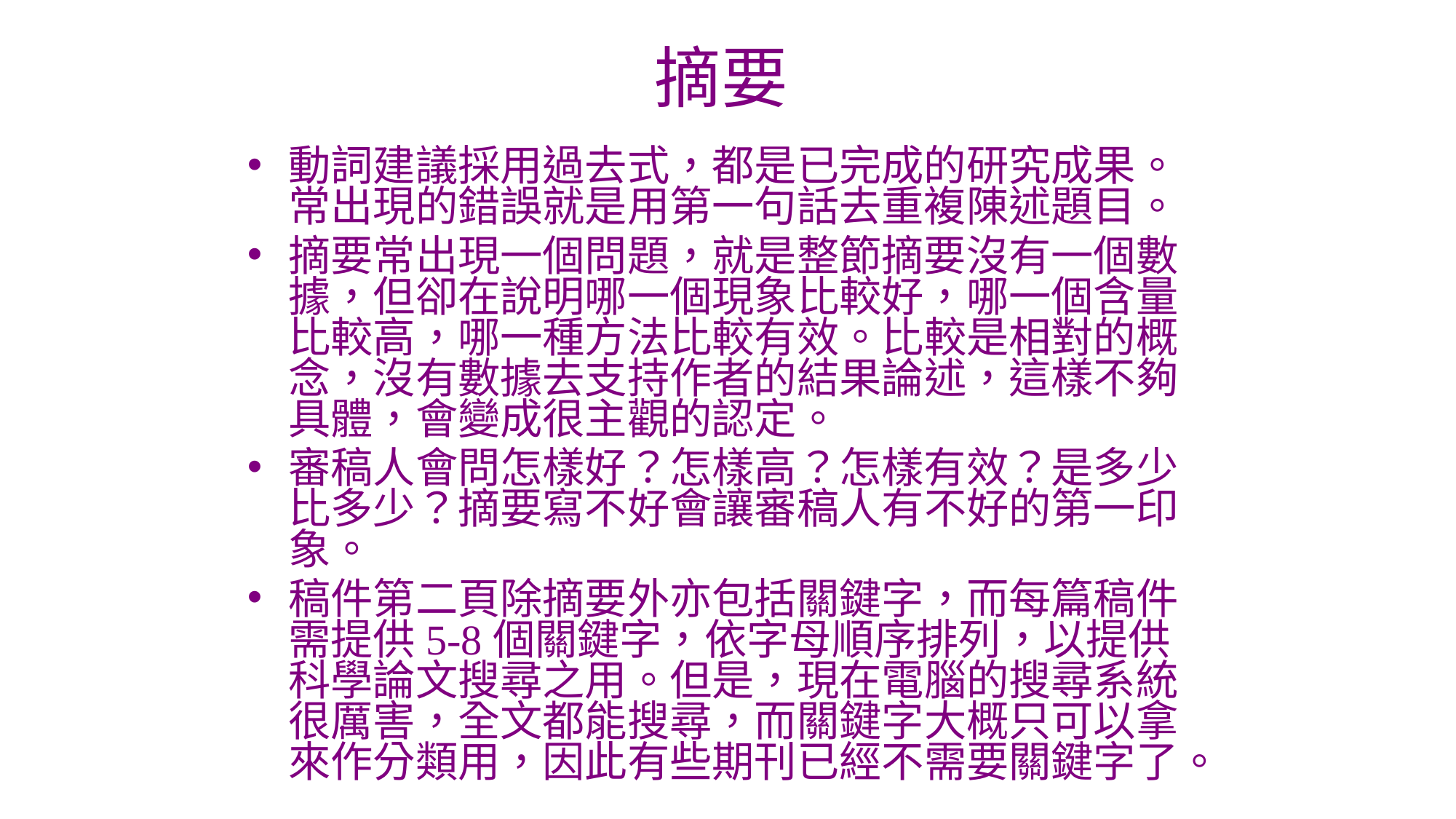

# 摘要
動詞建議採用過去式，都是已完成的研究成果。常出現的錯誤就是用第一句話去重複陳述題目。
摘要常出現一個問題，就是整節摘要沒有一個數據，但卻在說明哪一個現象比較好，哪一個含量比較高，哪一種方法比較有效。比較是相對的概念，沒有數據去支持作者的結果論述，這樣不夠具體，會變成很主觀的認定。
審稿人會問怎樣好？怎樣高？怎樣有效？是多少比多少？摘要寫不好會讓審稿人有不好的第一印象。
稿件第二頁除摘要外亦包括關鍵字，而每篇稿件需提供5-8個關鍵字，依字母順序排列，以提供科學論文搜尋之用。但是，現在電腦的搜尋系統很厲害，全文都能搜尋，而關鍵字大概只可以拿來作分類用，因此有些期刊已經不需要關鍵字了。